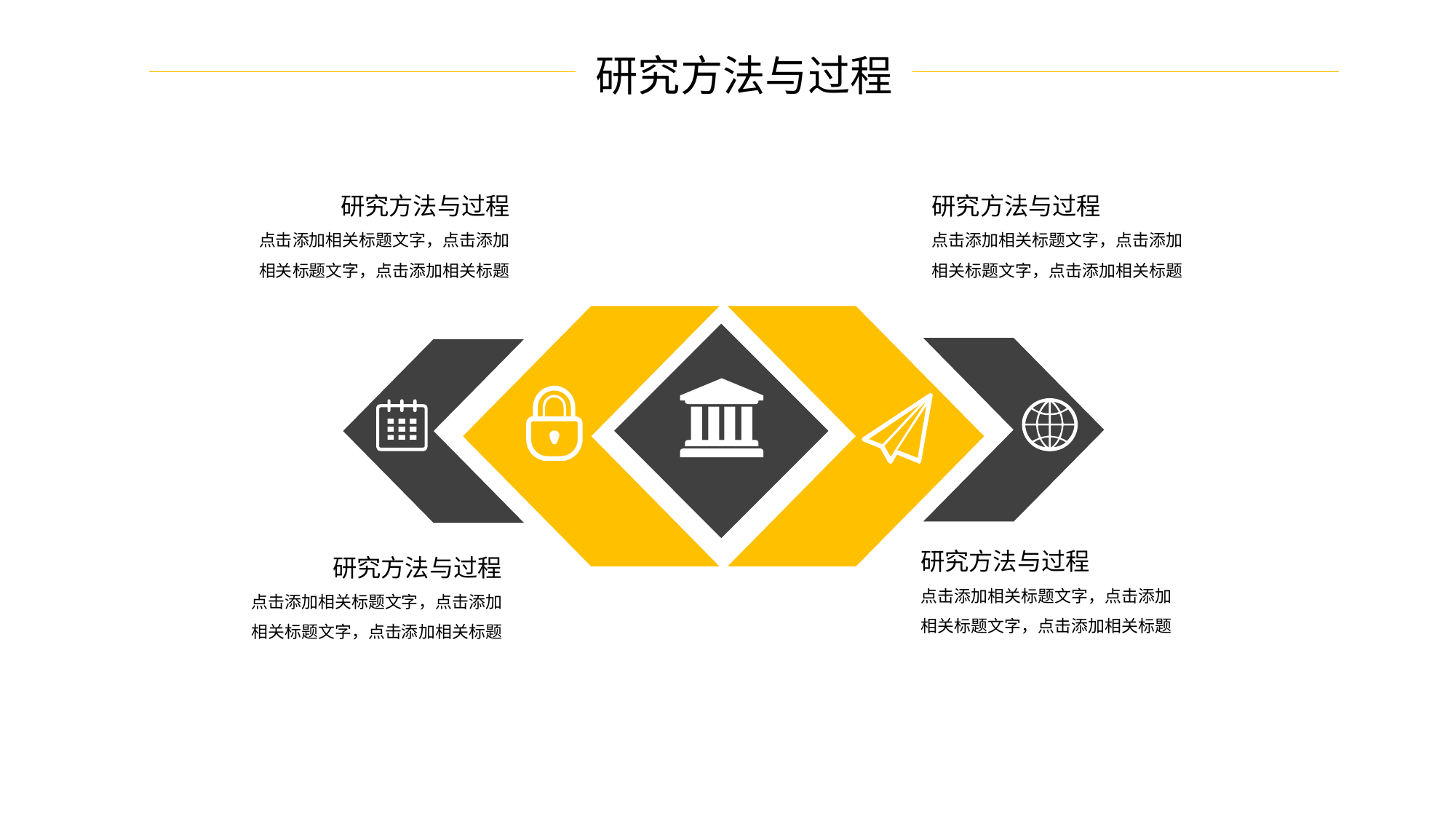

研究方法与过程
研究方法与过程
点击添加相关标题文字，点击添加相关标题文字，点击添加相关标题
研究方法与过程
点击添加相关标题文字，点击添加相关标题文字，点击添加相关标题

研究方法与过程
点击添加相关标题文字，点击添加相关标题文字，点击添加相关标题
研究方法与过程
点击添加相关标题文字，点击添加相关标题文字，点击添加相关标题